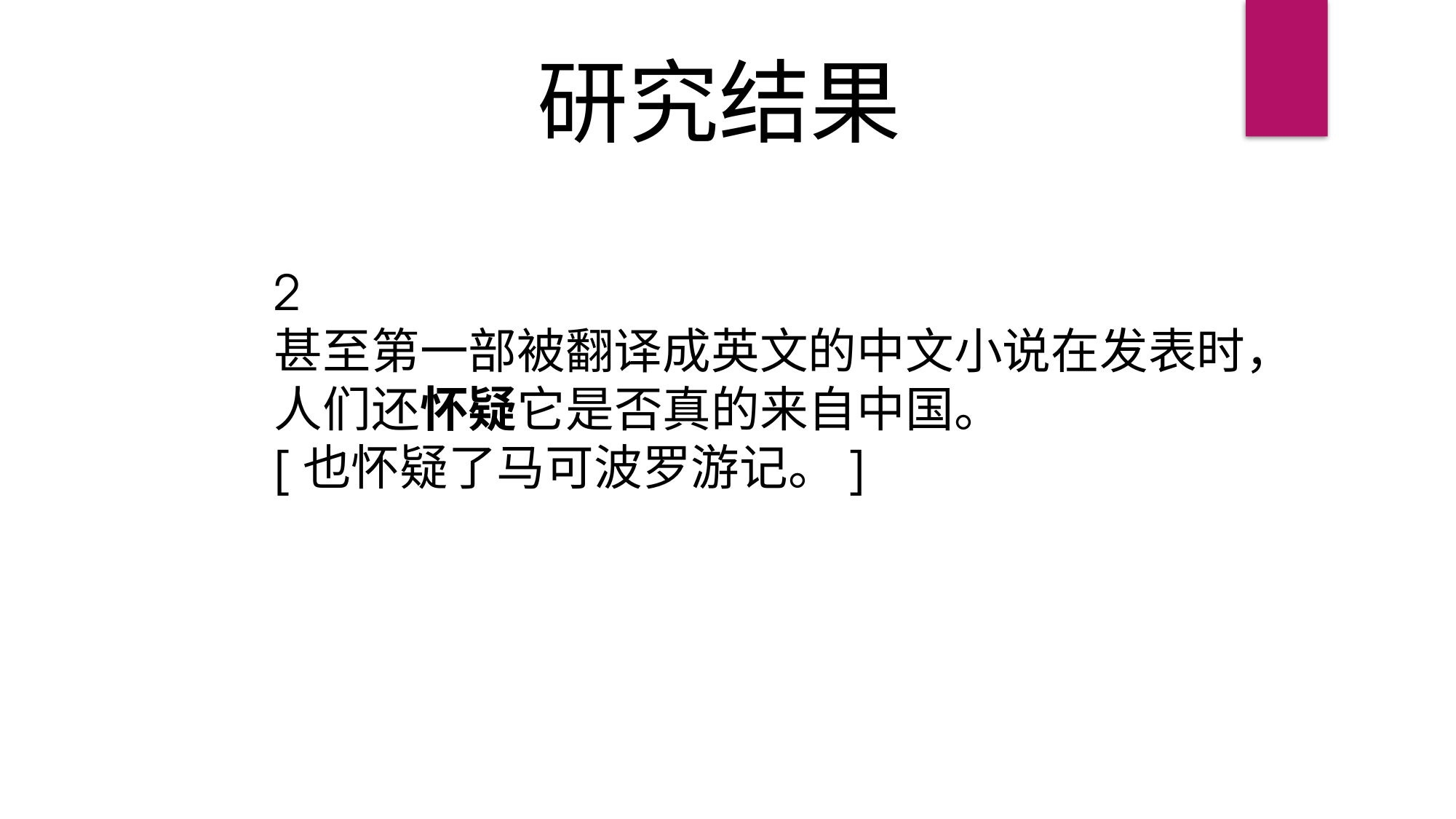

研究结果
2
甚至第一部被翻译成英文的中文小说在发表时，人们还怀疑它是否真的来自中国。
[也怀疑了马可波罗游记。]